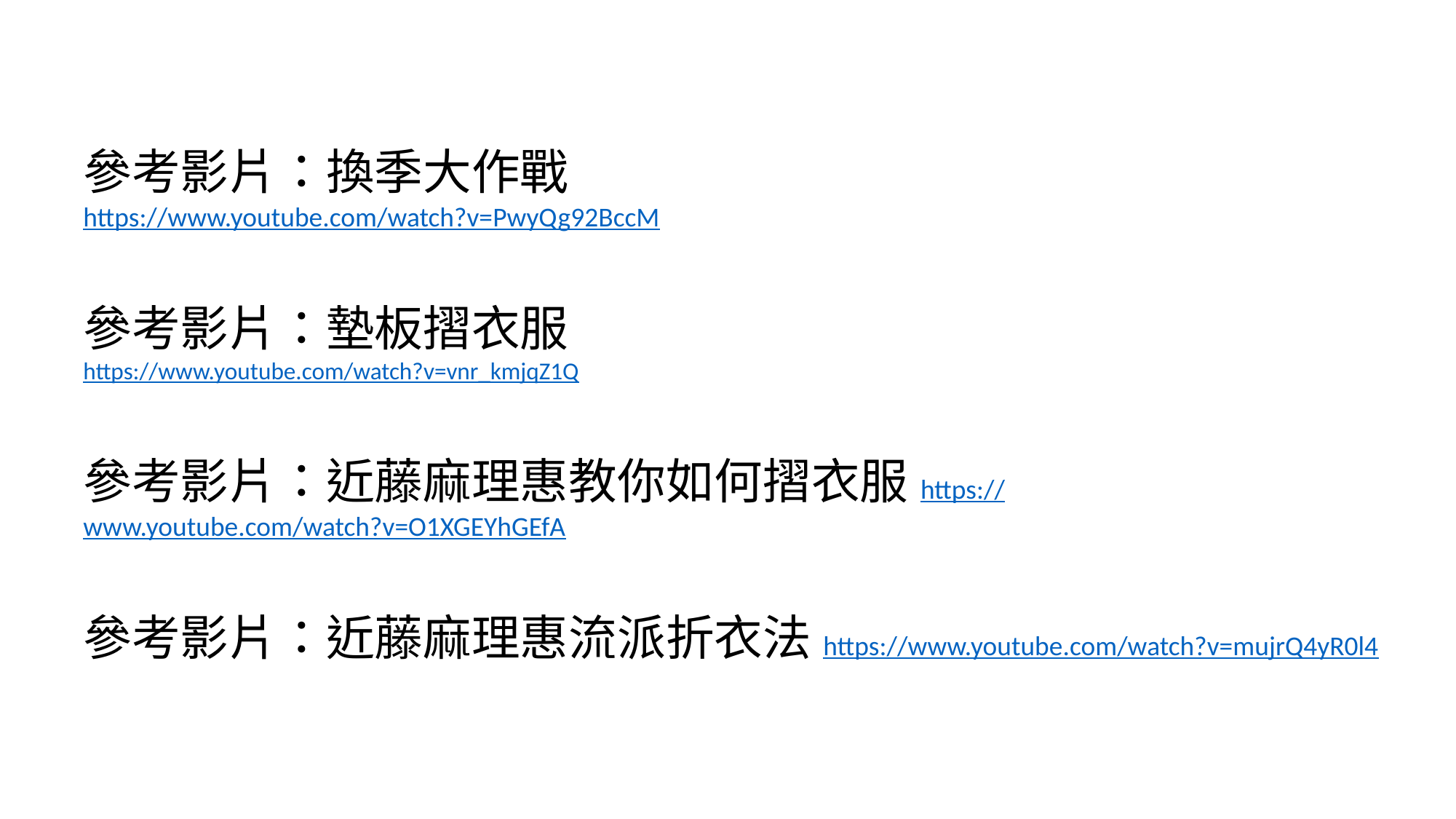

參考影片：換季大作戰
https://www.youtube.com/watch?v=PwyQg92BccM

參考影片：墊板摺衣服
https://www.youtube.com/watch?v=vnr_kmjqZ1Q

參考影片：近藤麻理惠教你如何摺衣服https://www.youtube.com/watch?v=O1XGEYhGEfA

參考影片：近藤麻理惠流派折衣法https://www.youtube.com/watch?v=mujrQ4yR0l4